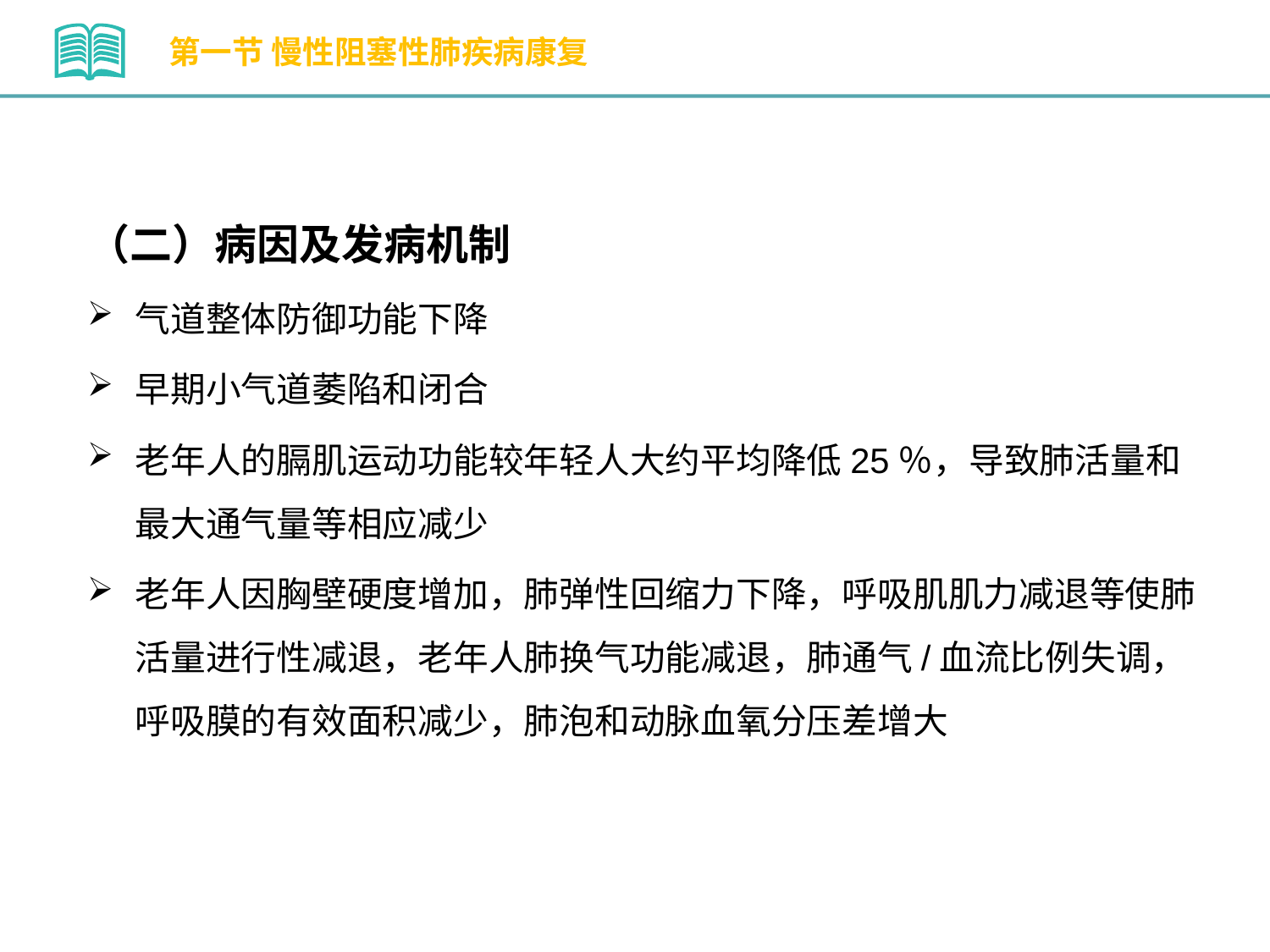

第一节 慢性阻塞性肺疾病康复
（二）病因及发病机制
气道整体防御功能下降
早期小气道萎陷和闭合
老年人的膈肌运动功能较年轻人大约平均降低25％，导致肺活量和最大通气量等相应减少
老年人因胸壁硬度增加，肺弹性回缩力下降，呼吸肌肌力减退等使肺活量进行性减退，老年人肺换气功能减退，肺通气/血流比例失调，呼吸膜的有效面积减少，肺泡和动脉血氧分压差增大